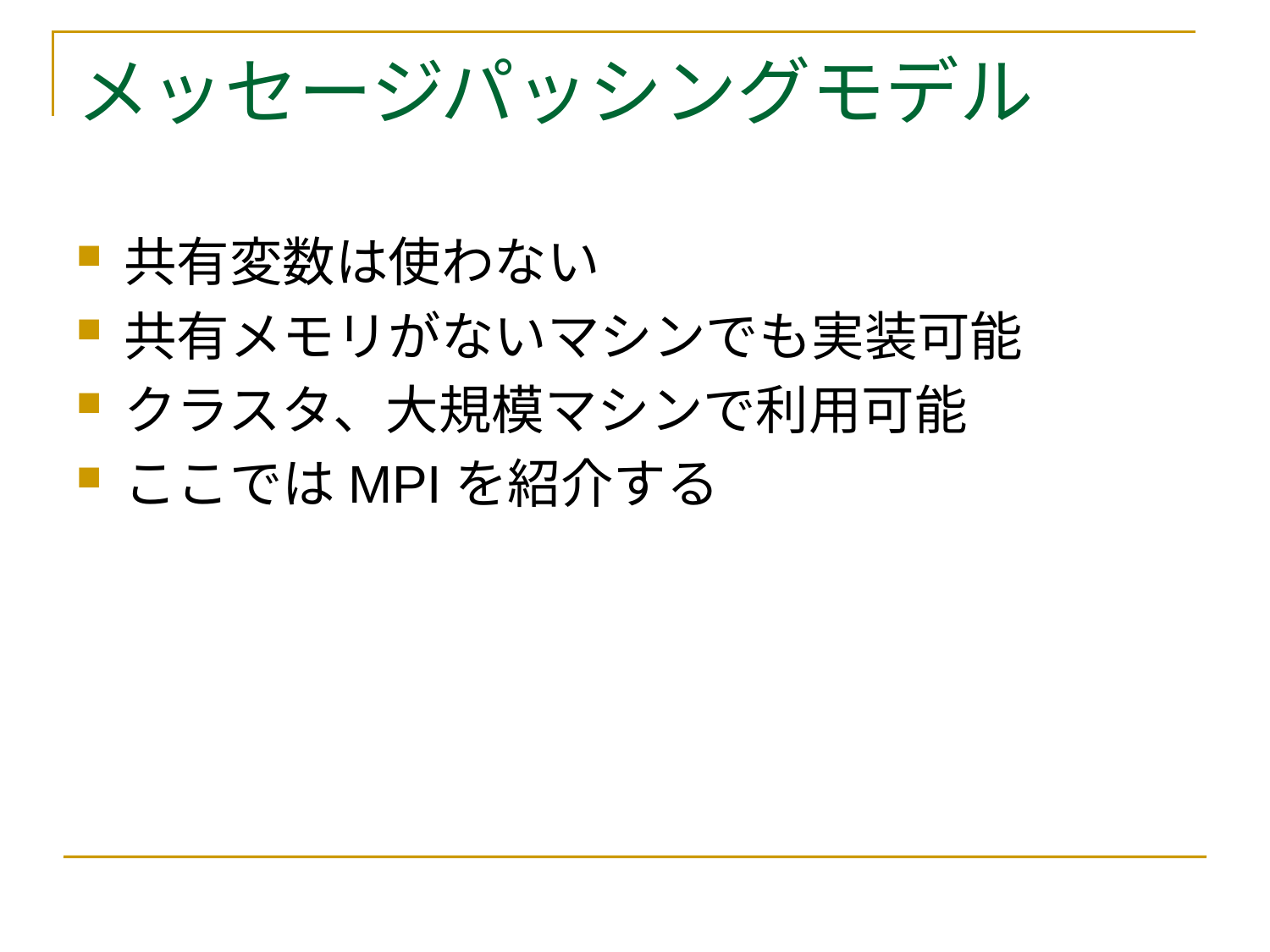

# メッセージパッシングモデル
共有変数は使わない
共有メモリがないマシンでも実装可能
クラスタ、大規模マシンで利用可能
ここではMPIを紹介する